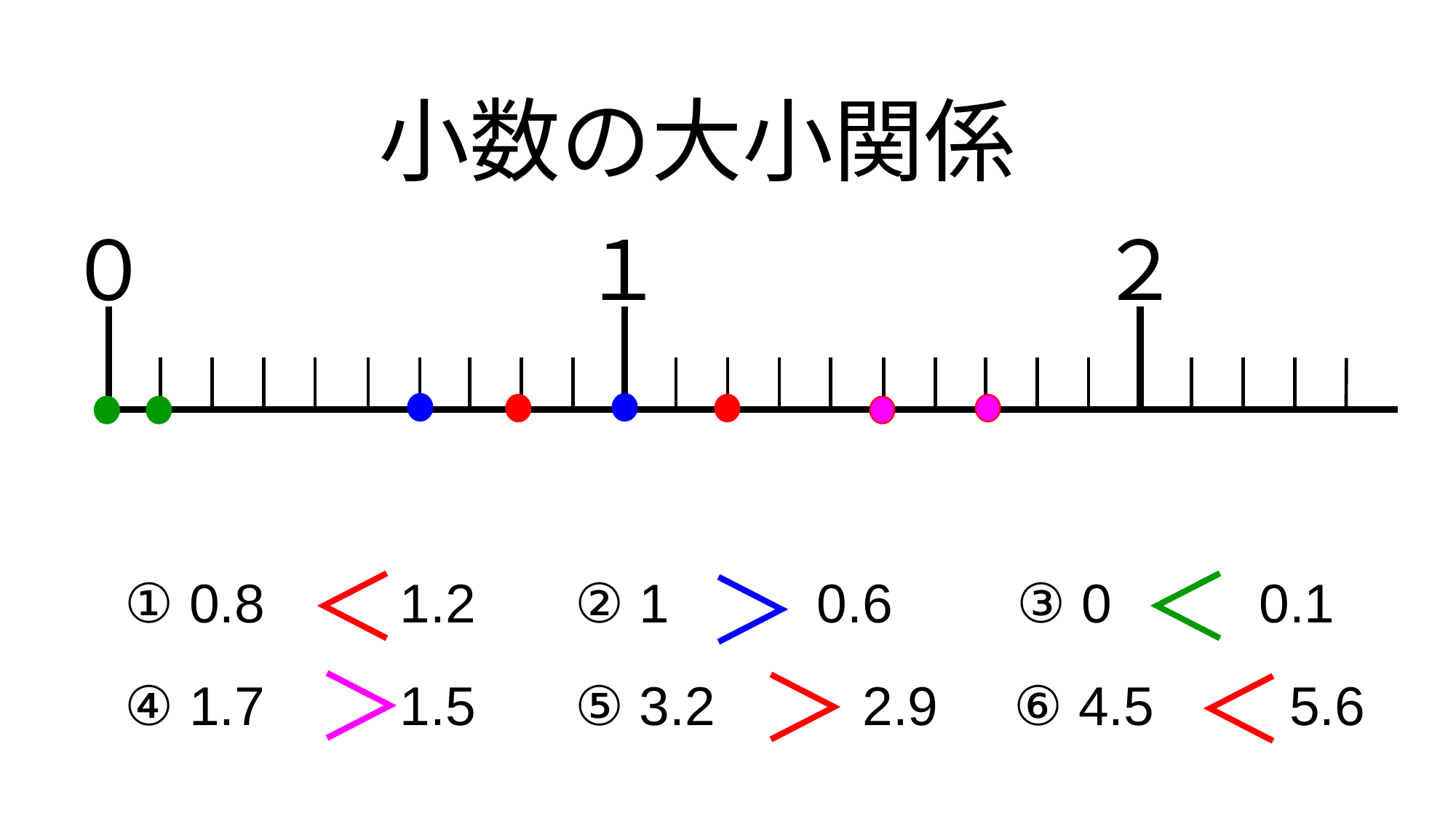

小数の大小関係
０
１
２

＜
＜
＞
① 0.8　　1.2
② 1　　 0.6
③ 0　　 0.1
＞
＞
＜
④ 1.7　　1.5
⑤ 3.2　　 2.9
⑥ 4.5　　5.6